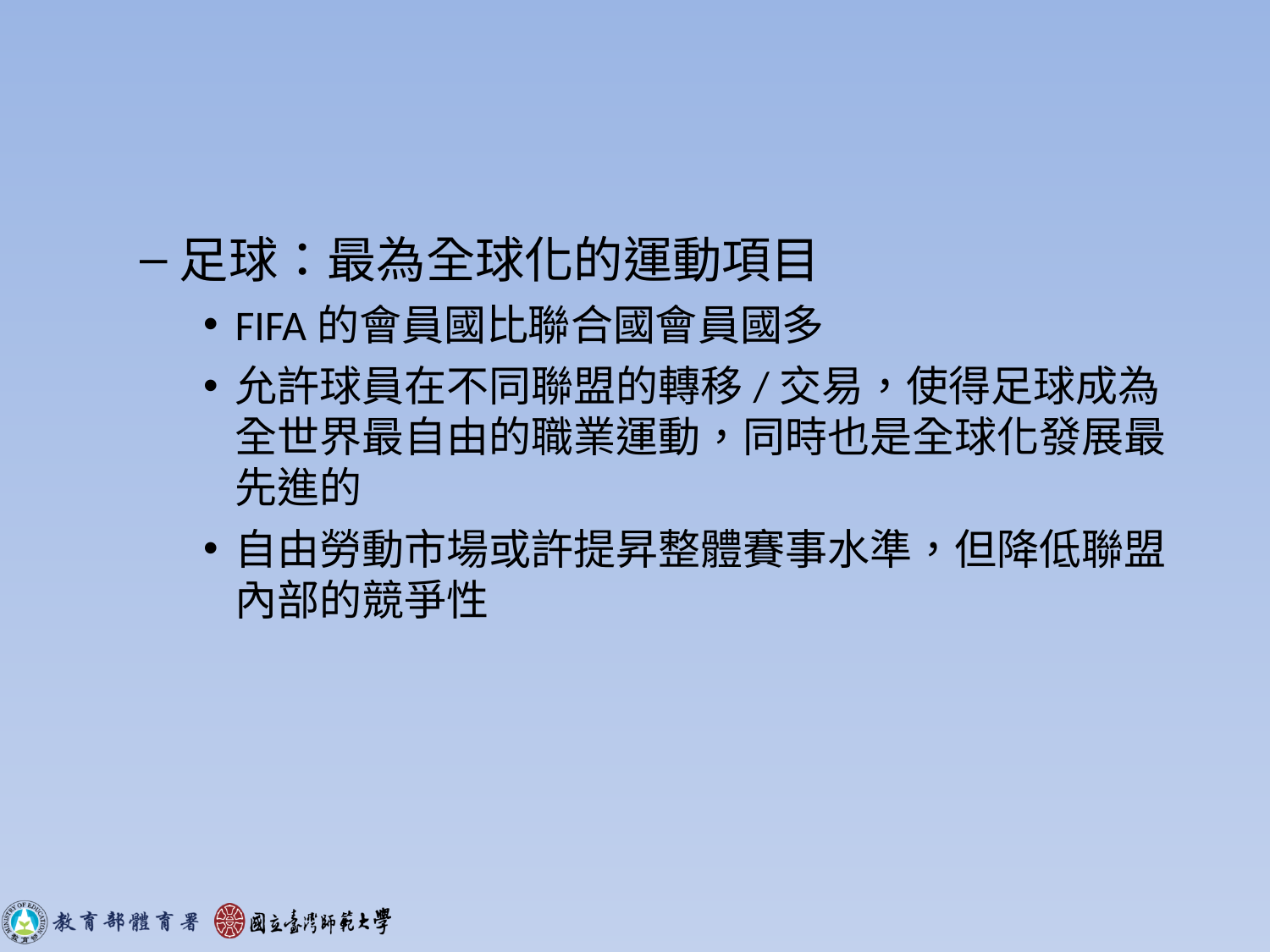

#
足球：最為全球化的運動項目
FIFA的會員國比聯合國會員國多
允許球員在不同聯盟的轉移/交易，使得足球成為全世界最自由的職業運動，同時也是全球化發展最先進的
自由勞動市場或許提昇整體賽事水準，但降低聯盟內部的競爭性